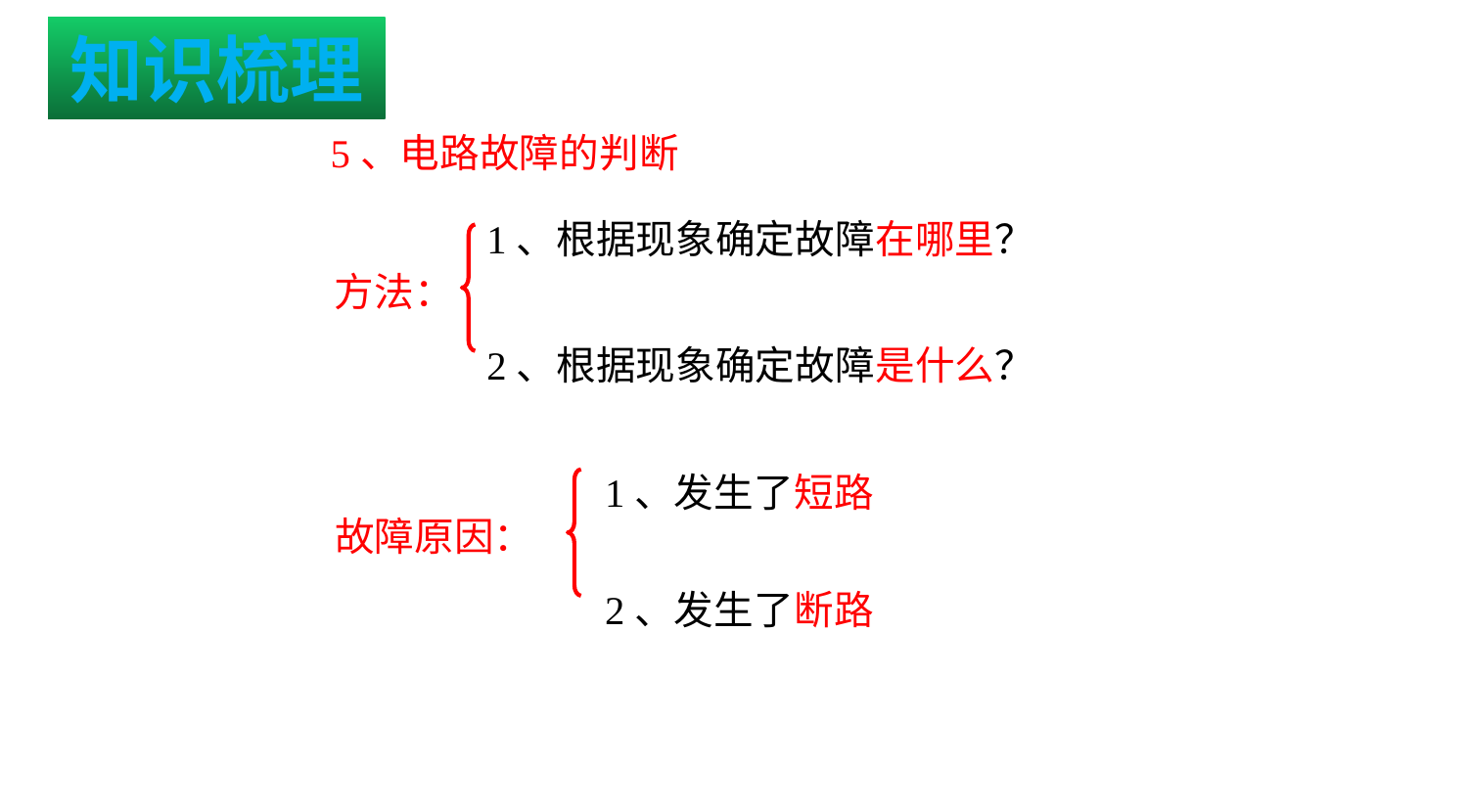

知识梳理
5、电路故障的判断
1、根据现象确定故障在哪里？

方法：
2、根据现象确定故障是什么？
1、发生了短路

故障原因：
2、发生了断路